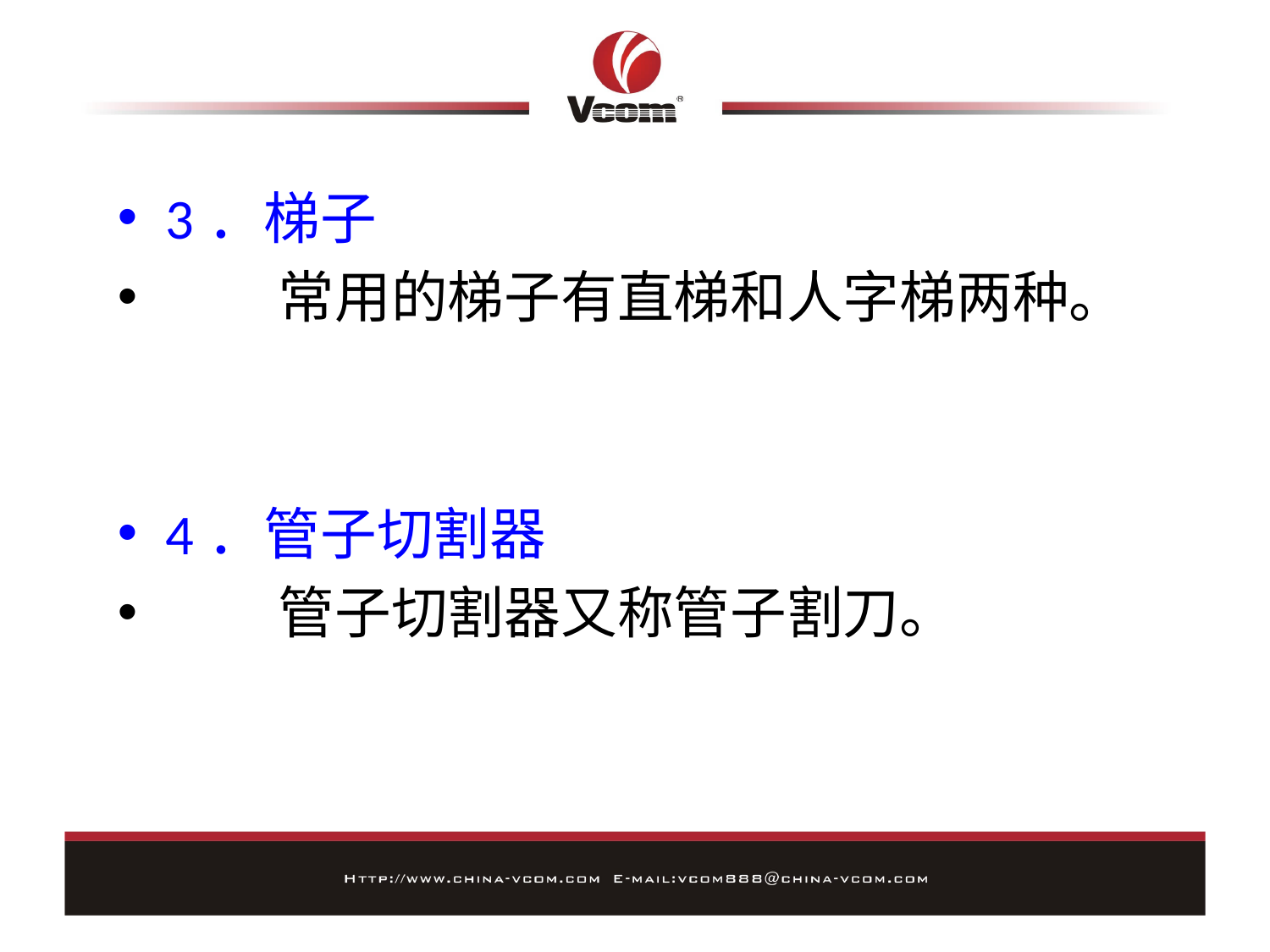

#
3．梯子
　　常用的梯子有直梯和人字梯两种。

4．管子切割器
　　管子切割器又称管子割刀。